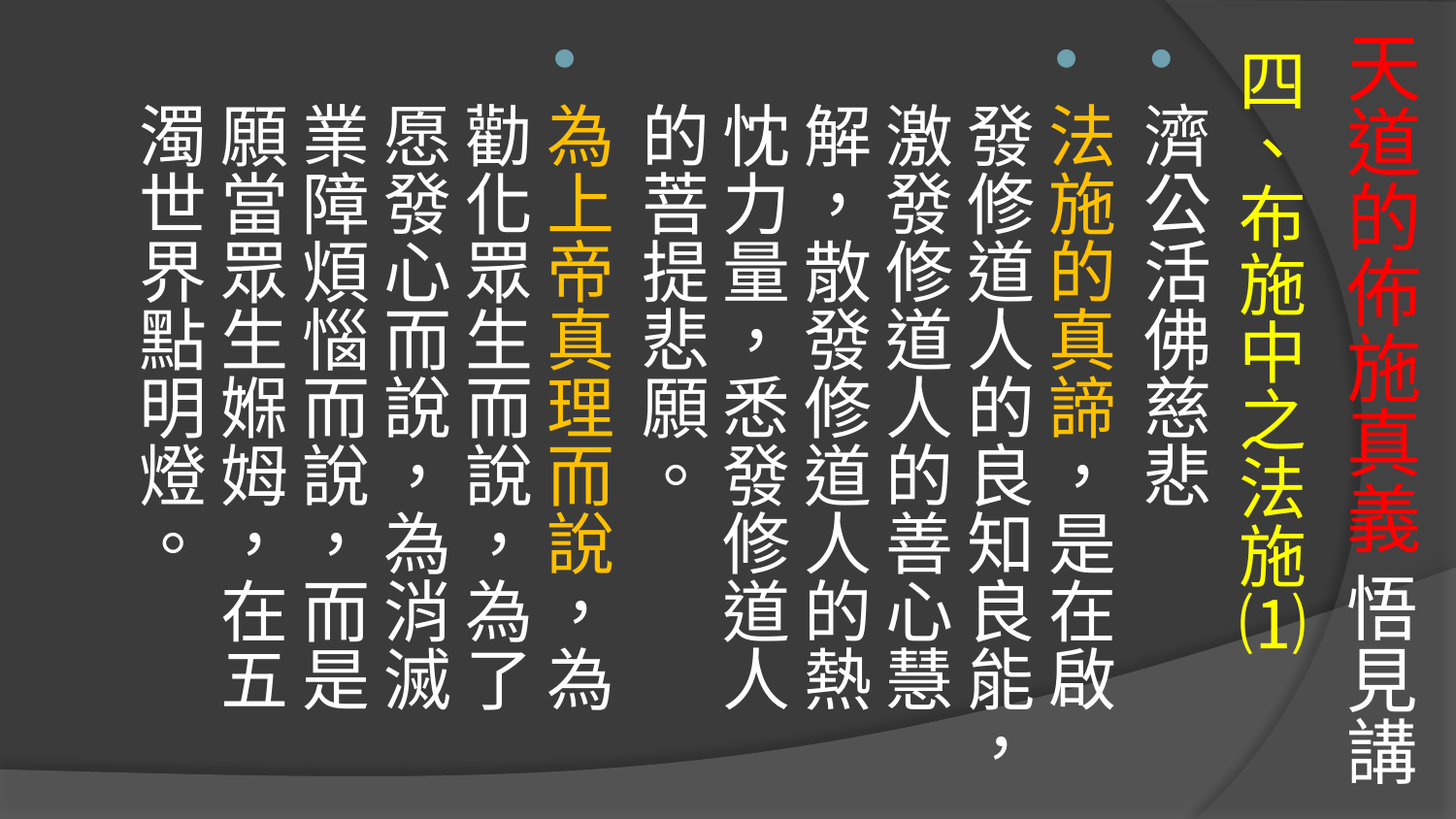

# 天道的佈施真義 悟見講
四、布施中之法施⑴
濟公活佛慈悲
法施的真諦，是在啟發修道人的良知良能，激發修道人的善心慧解，散發修道人的熱忱力量，悉發修道人的菩提悲願。
為上帝真理而說，為勸化眾生而說，為了愿發心而說，為消滅業障煩惱而說，而是願當眾生媬姆，在五濁世界點明燈。